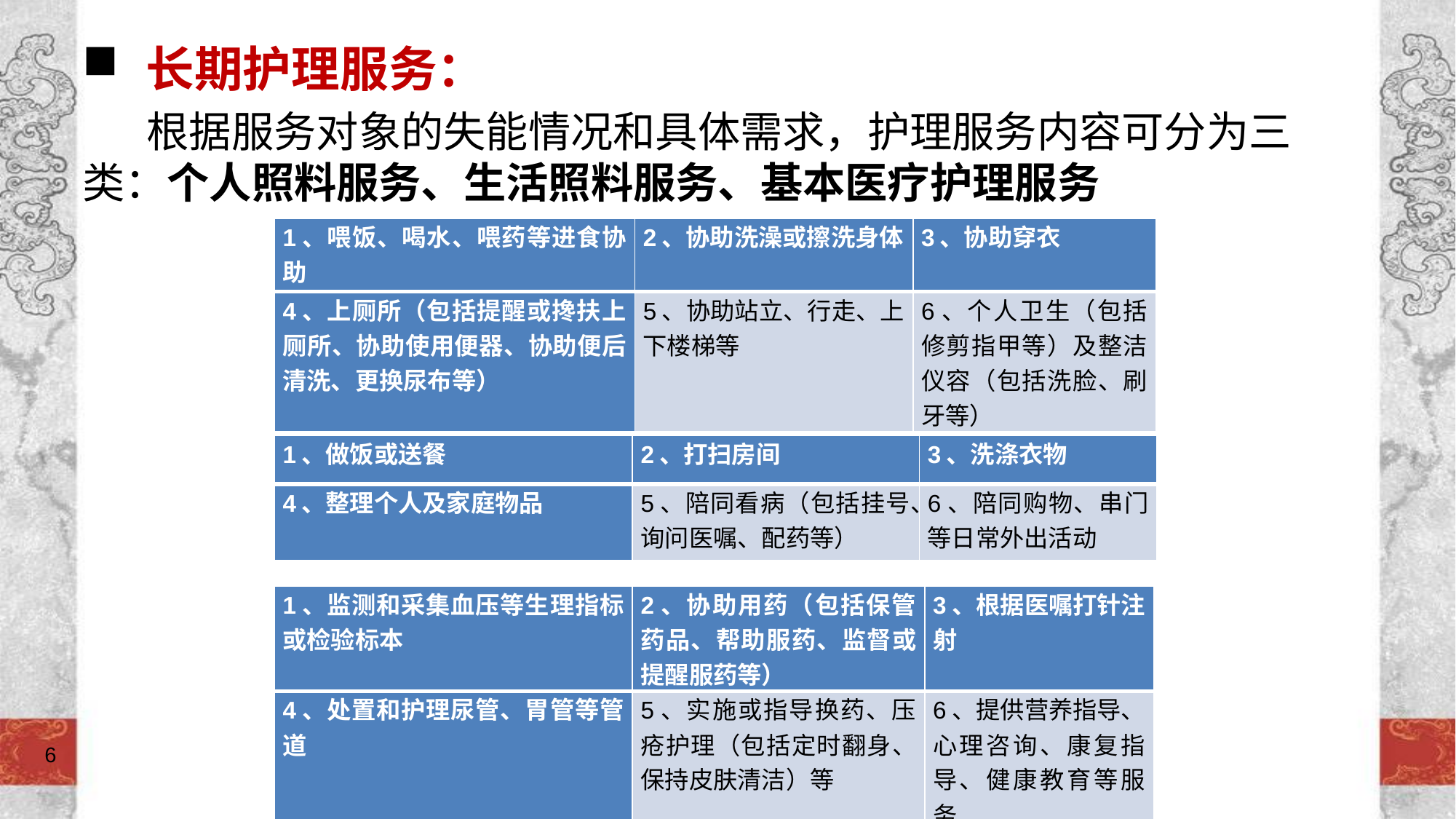

长期护理服务：
根据服务对象的失能情况和具体需求，护理服务内容可分为三类：个人照料服务、生活照料服务、基本医疗护理服务

| 1、喂饭、喝水、喂药等进食协助 | 2、协助洗澡或擦洗身体 | 3、协助穿衣 |
| --- | --- | --- |
| 4、上厕所（包括提醒或搀扶上厕所、协助使用便器、协助便后清洗、更换尿布等） | 5、协助站立、行走、上下楼梯等 | 6、个人卫生（包括修剪指甲等）及整洁仪容（包括洗脸、刷牙等） |
| 1、做饭或送餐 | 2、打扫房间 | 3、洗涤衣物 |
| --- | --- | --- |
| 4、整理个人及家庭物品 | 5、陪同看病（包括挂号、询问医嘱、配药等） | 6、陪同购物、串门等日常外出活动 |
| 1、监测和采集血压等生理指标或检验标本 | 2、协助用药（包括保管药品、帮助服药、监督或提醒服药等） | 3、根据医嘱打针注射 |
| --- | --- | --- |
| 4、处置和护理尿管、胃管等管道 | 5、实施或指导换药、压疮护理（包括定时翻身、保持皮肤清洁）等 | 6、提供营养指导、心理咨询、康复指导、健康教育等服务 |